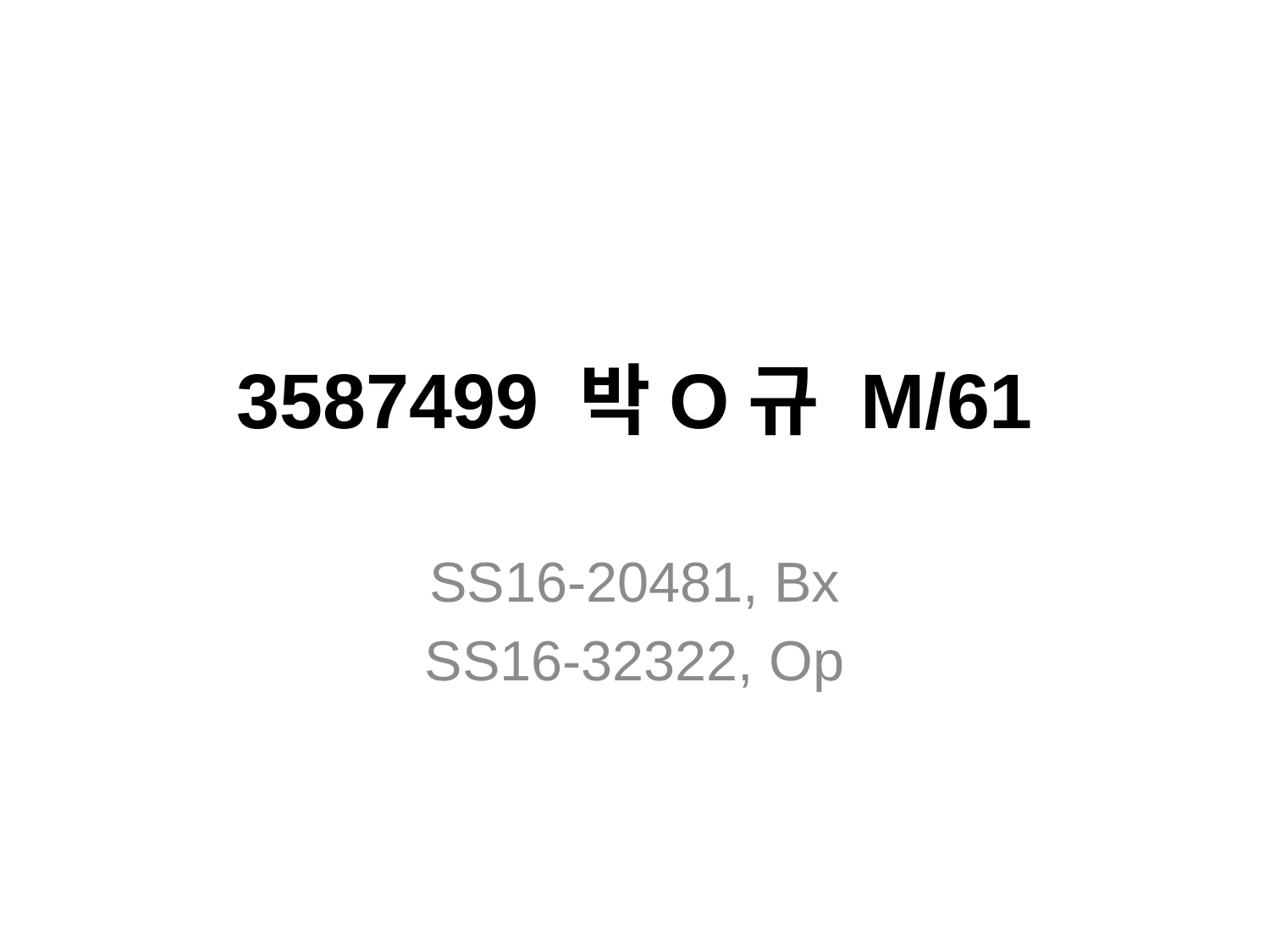

# 3587499 박O규 M/61
SS16-20481, Bx
SS16-32322, Op